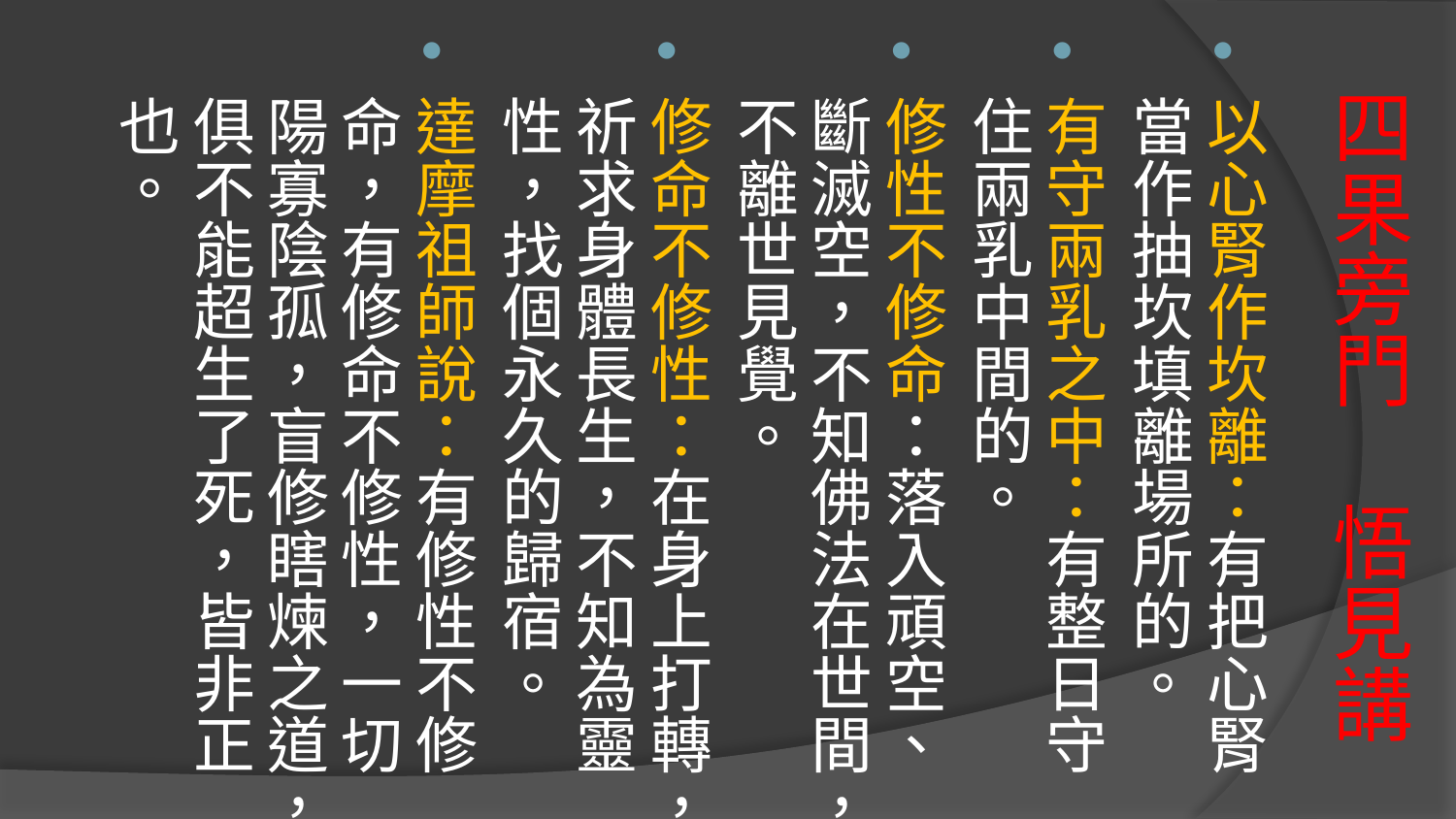

以心腎作坎離：有把心腎當作抽坎填離場所的。
有守兩乳之中：有整日守住兩乳中間的。
修性不修命：落入頑空、斷滅空，不知佛法在世間，不離世見覺。
修命不修性：在身上打轉，祈求身體長生，不知為靈性，找個永久的歸宿。
達摩祖師說：有修性不修命，有修命不修性，一切陽寡陰孤，盲修瞎煉之道，俱不能超生了死，皆非正也。

# 四果旁門     悟見講